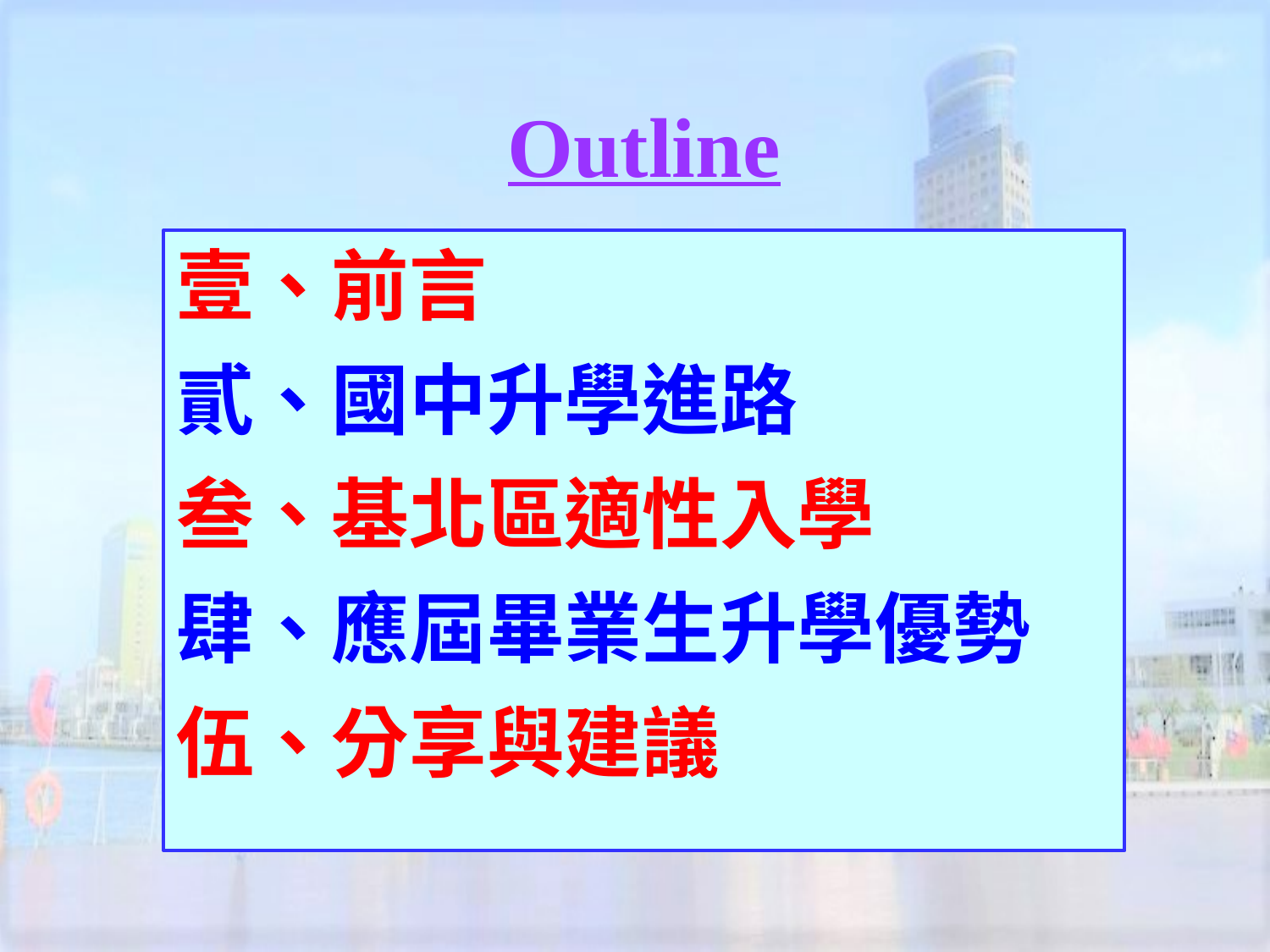

Outline
壹、前言
貳、國中升學進路
叁、基北區適性入學
肆、應屆畢業生升學優勢
伍、分享與建議